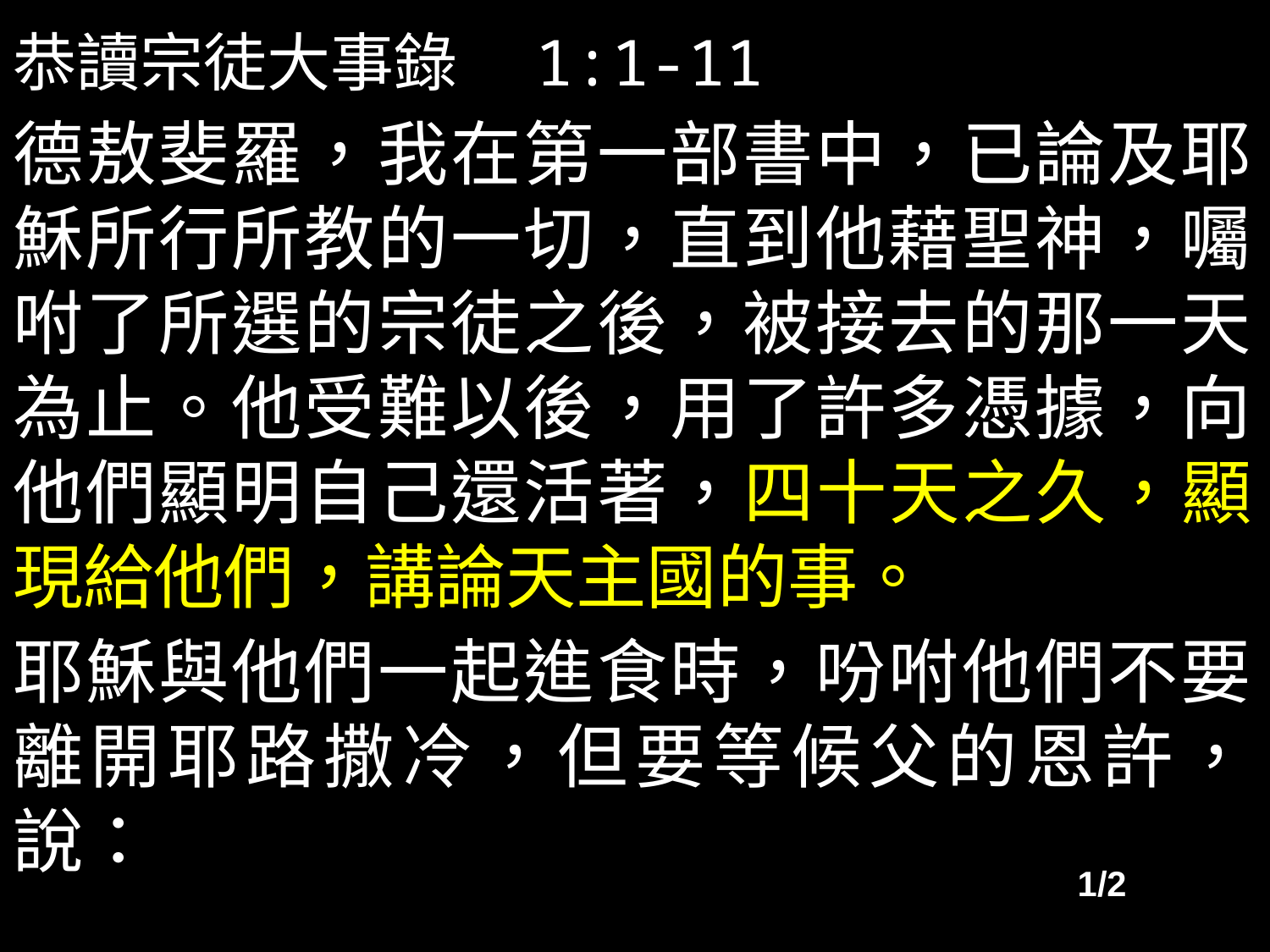

恭讀宗徒大事錄　1:1-11
德敖斐羅，我在第一部書中，已論及耶穌所行所教的一切，直到他藉聖神，囑咐了所選的宗徒之後，被接去的那一天為止。他受難以後，用了許多憑據，向他們顯明自己還活著，四十天之久，顯現給他們，講論天主國的事。
耶穌與他們一起進食時，吩咐他們不要離開耶路撒冷，但要等候父的恩許，說：
1/2